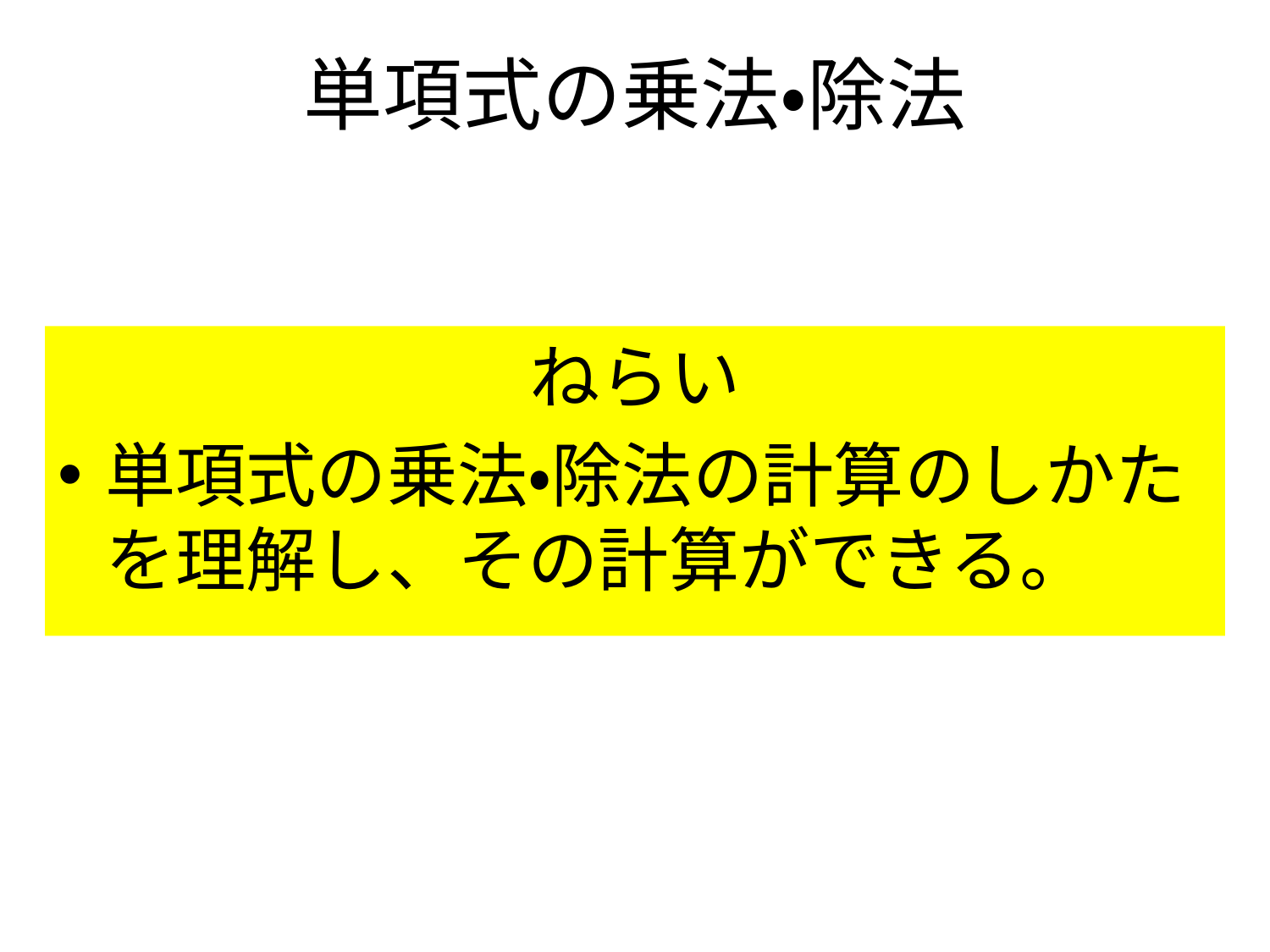

# 単項式の乗法・除法
ねらい
単項式の乗法・除法の計算のしかたを理解し、その計算ができる。